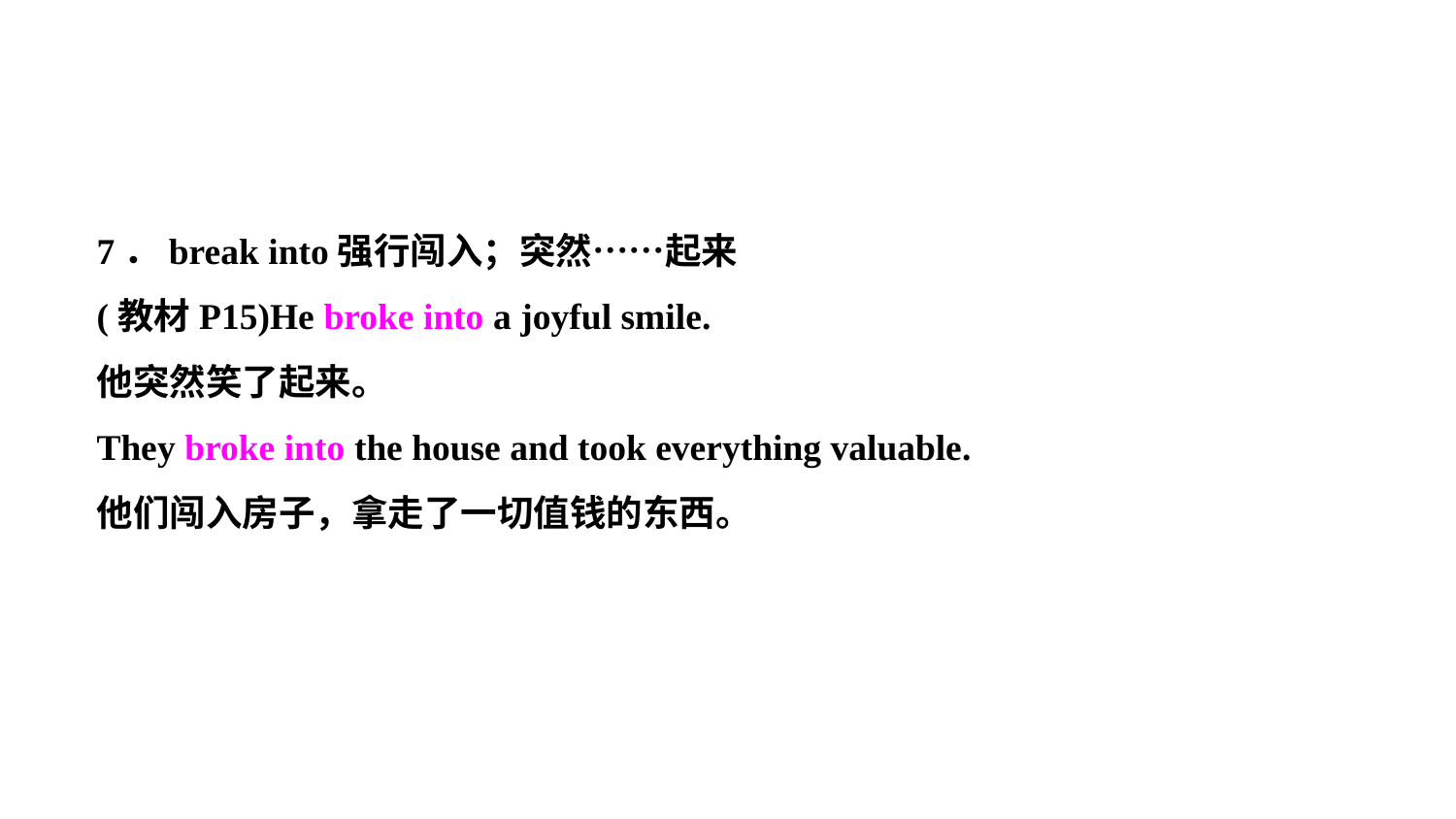

7．break into强行闯入；突然……起来
(教材P15)He broke into a joyful smile.
他突然笑了起来。
They broke into the house and took everything valuable.
他们闯入房子，拿走了一切值钱的东西。